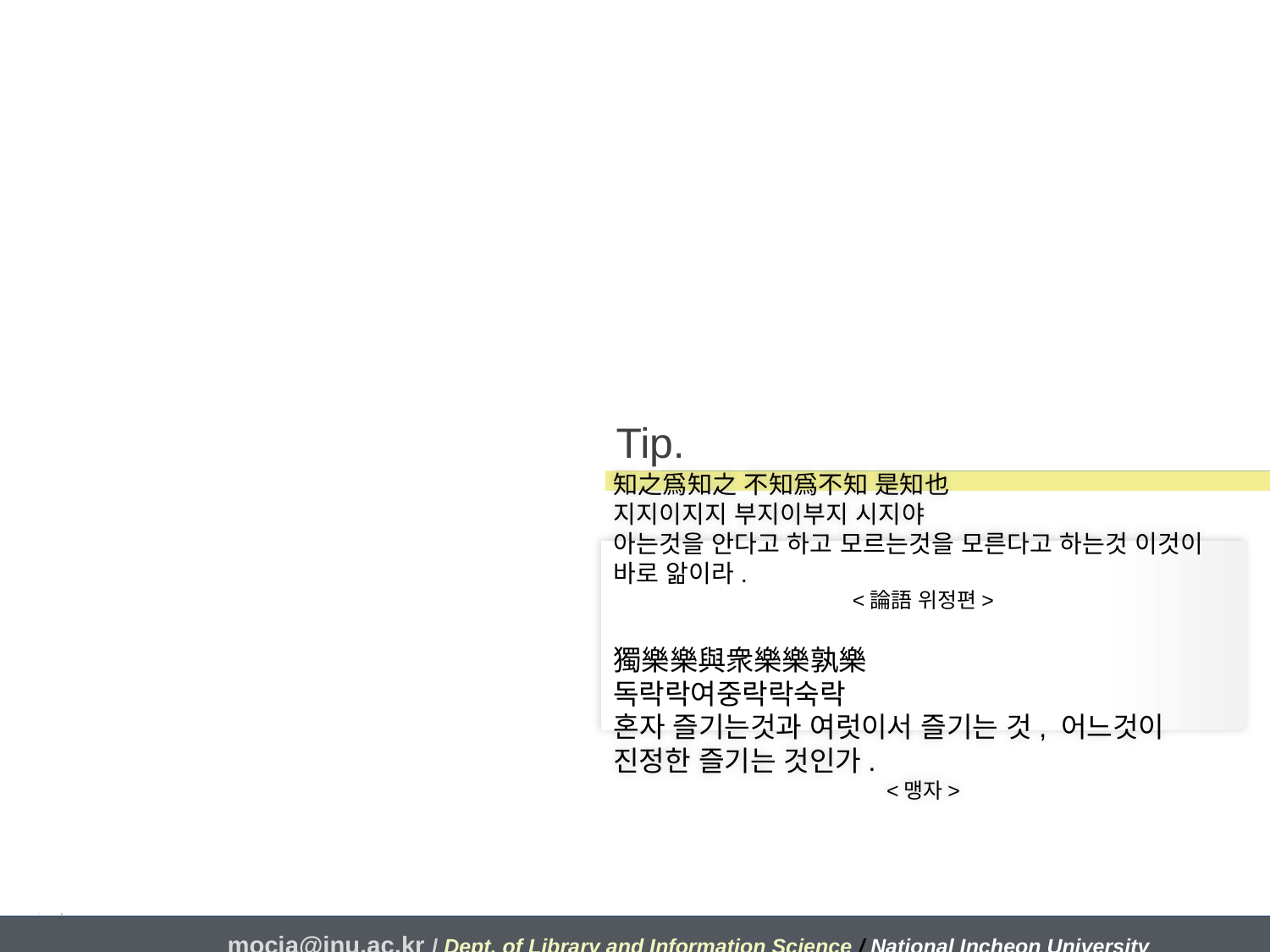

# Tip.

知之爲知之 不知爲不知 是知也
지지이지지 부지이부지 시지야
아는것을 안다고 하고 모르는것을 모른다고 하는것 이것이 바로 앎이라.
<論語 위정편>

獨樂樂與衆樂樂孰樂
독락락여중락락숙락
혼자 즐기는것과 여럿이서 즐기는 것, 어느것이 진정한 즐기는 것인가.
 <맹자>

mocja@inu.ac.kr / Dept. of Library and Information Science / National Incheon University